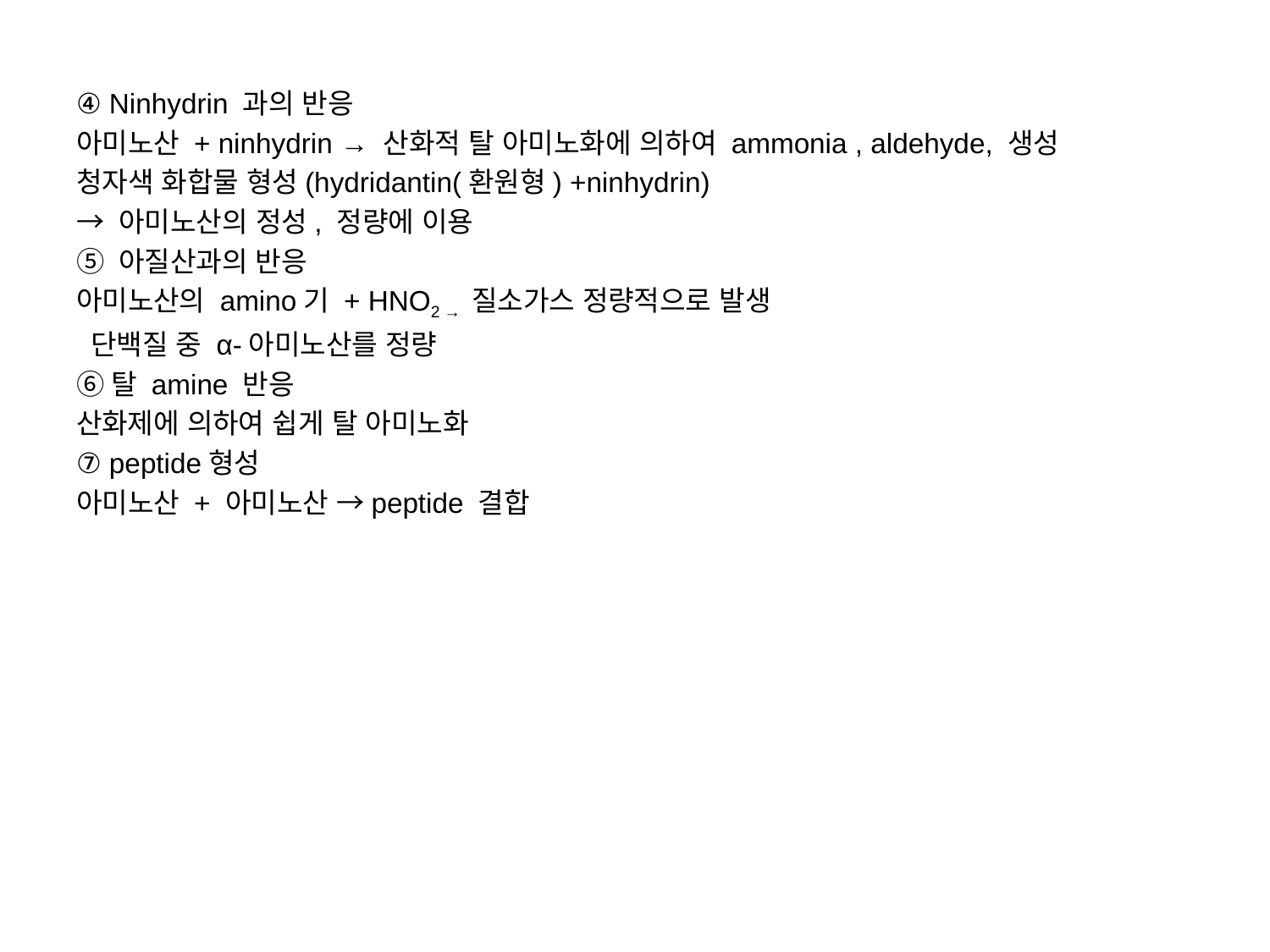

④ Ninhydrin 과의 반응
아미노산 + ninhydrin → 산화적 탈 아미노화에 의하여 ammonia , aldehyde, 생성
청자색 화합물 형성(hydridantin(환원형) +ninhydrin)
→ 아미노산의 정성, 정량에 이용
⑤ 아질산과의 반응
아미노산의 amino기 + HNO2 → 질소가스 정량적으로 발생
 단백질 중 α-아미노산를 정량
⑥탈 amine 반응
산화제에 의하여 쉽게 탈 아미노화
⑦ peptide형성
아미노산 + 아미노산 →peptide 결합